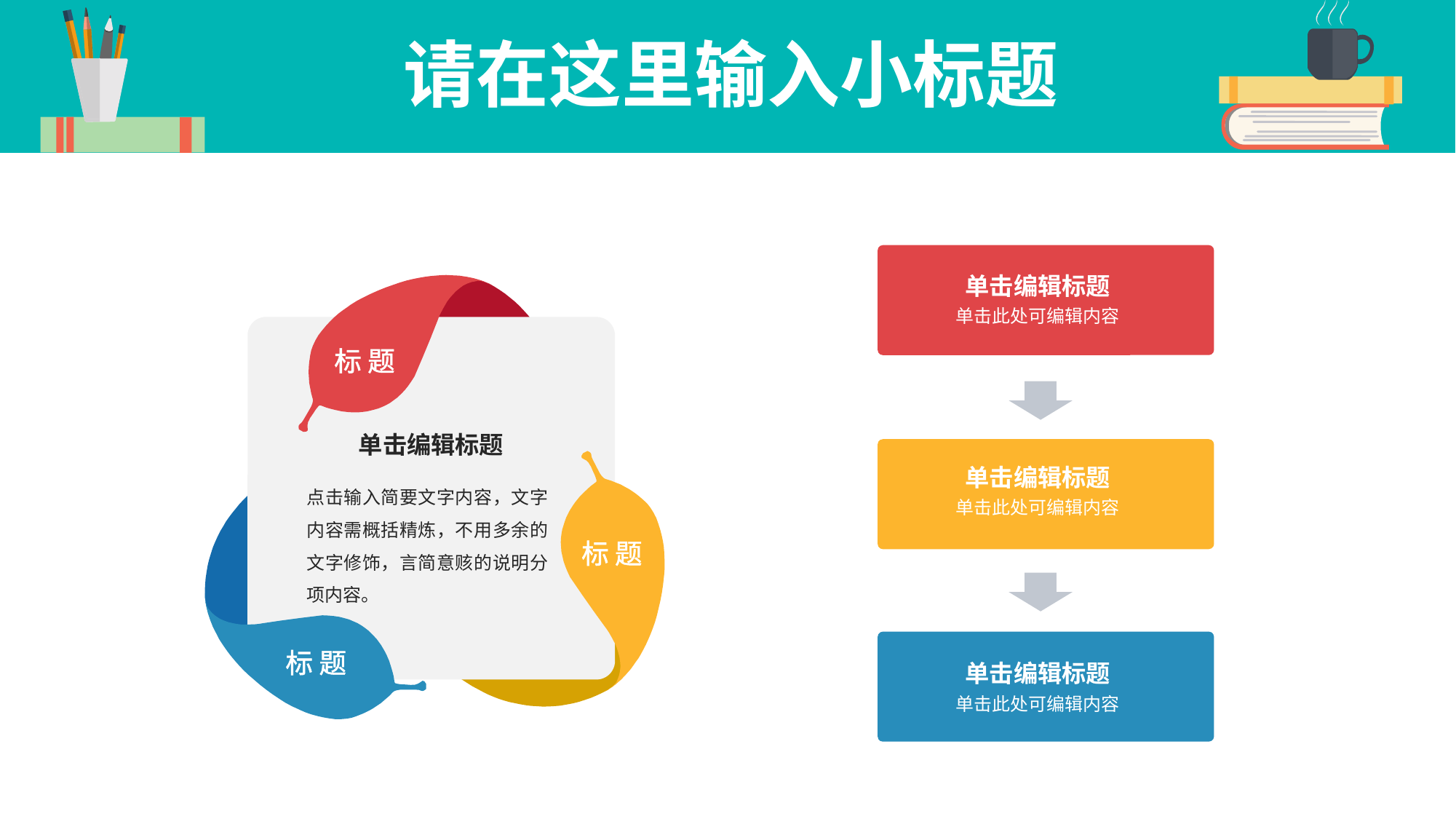

请在这里输入小标题

标 题
单击编辑标题

点击输入简要文字内容，文字内容需概括精炼，不用多余的文字修饰，言简意赅的说明分项内容。

标 题

标 题

单击编辑标题
单击此处可编辑内容

单击编辑标题
单击此处可编辑内容

单击编辑标题
单击此处可编辑内容